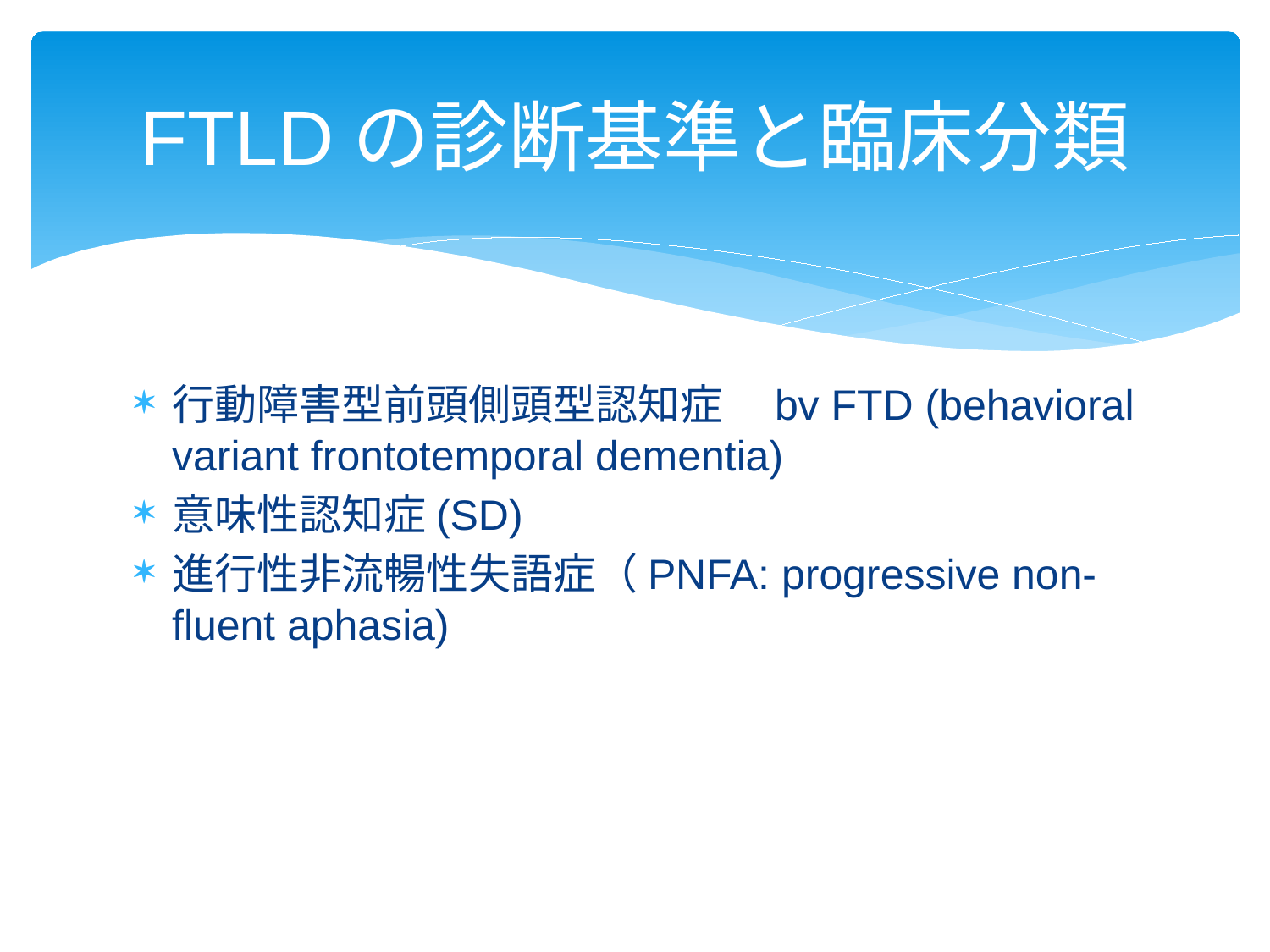

# FTLDの診断基準と臨床分類
行動障害型前頭側頭型認知症　bv FTD (behavioral variant frontotemporal dementia)
意味性認知症(SD)
進行性非流暢性失語症（PNFA: progressive non-fluent aphasia)